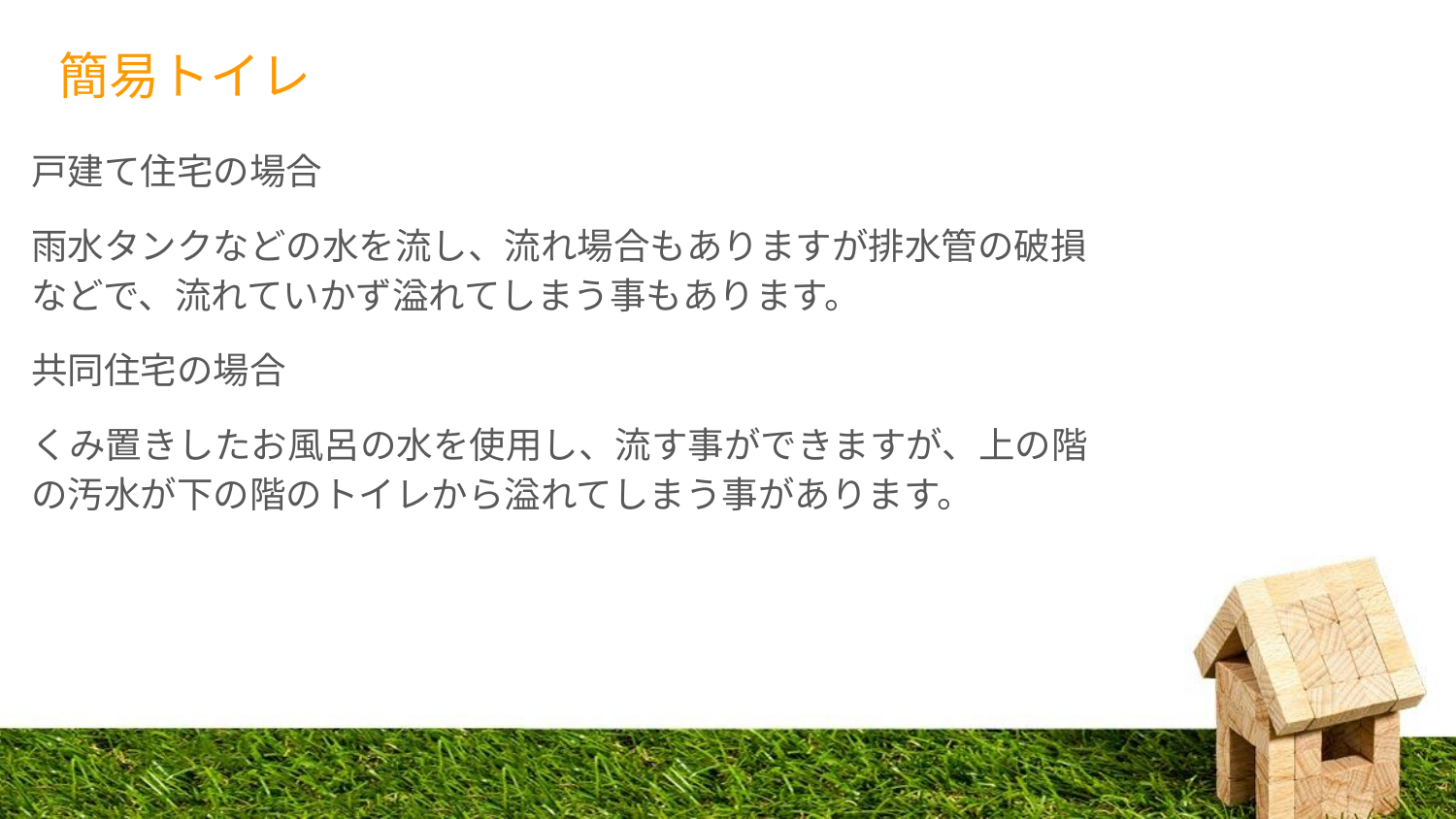

簡易トイレ
戸建て住宅の場合
雨水タンクなどの水を流し、流れ場合もありますが排水管の破損などで、流れていかず溢れてしまう事もあります。
共同住宅の場合
くみ置きしたお風呂の水を使用し、流す事ができますが、上の階の汚水が下の階のトイレから溢れてしまう事があります。